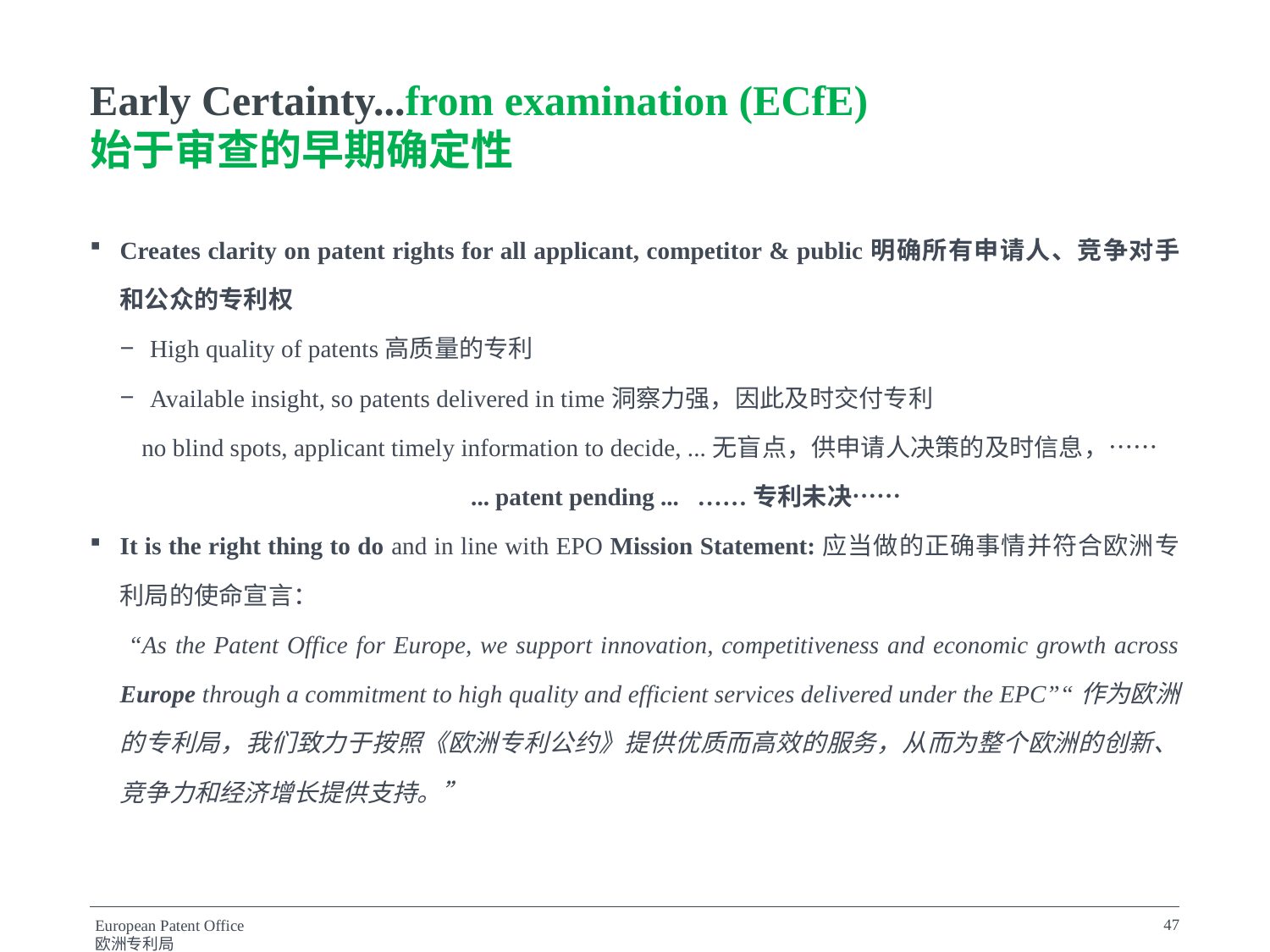

Early Certainty...from examination (ECfE)
始于审查的早期确定性
Creates clarity on patent rights for all applicant, competitor & public明确所有申请人、竞争对手和公众的专利权
High quality of patents高质量的专利
Available insight, so patents delivered in time洞察力强，因此及时交付专利
no blind spots, applicant timely information to decide, ...无盲点，供申请人决策的及时信息，……
			... patent pending ...   ……专利未决……
It is the right thing to do and in line with EPO Mission Statement:应当做的正确事情并符合欧洲专利局的使命宣言：
 “As the Patent Office for Europe, we support innovation, competitiveness and economic growth across Europe through a commitment to high quality and efficient services delivered under the EPC”“作为欧洲的专利局，我们致力于按照《欧洲专利公约》提供优质而高效的服务，从而为整个欧洲的创新、竞争力和经济增长提供支持。”

47